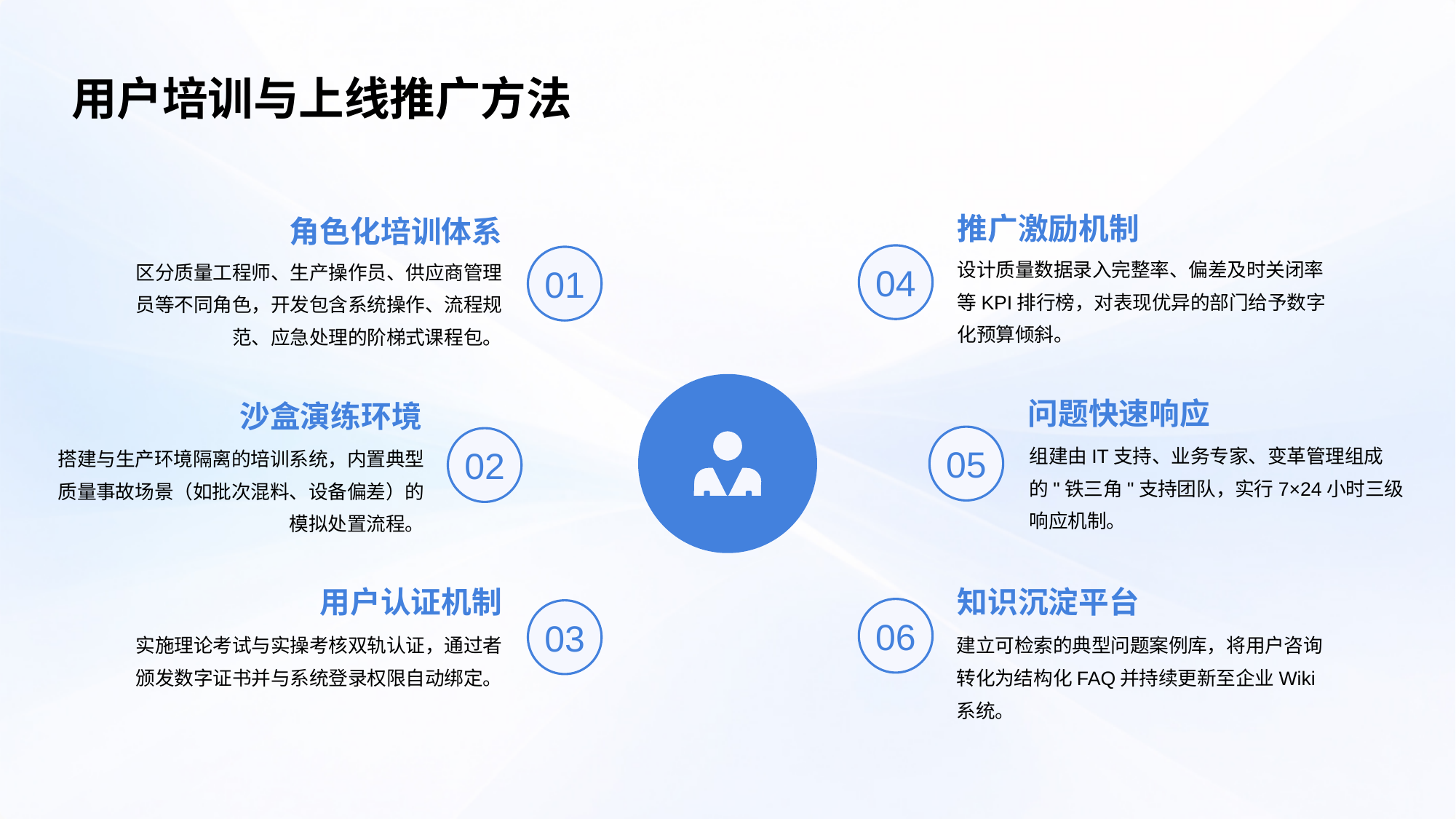

用户培训与上线推广方法
推广激励机制
角色化培训体系
设计质量数据录入完整率、偏差及时关闭率等KPI排行榜，对表现优异的部门给予数字化预算倾斜。

区分质量工程师、生产操作员、供应商管理员等不同角色，开发包含系统操作、流程规范、应急处理的阶梯式课程包。
04
01

问题快速响应
沙盒演练环境

组建由IT支持、业务专家、变革管理组成的"铁三角"支持团队，实行7×24小时三级响应机制。
搭建与生产环境隔离的培训系统，内置典型质量事故场景（如批次混料、设备偏差）的模拟处置流程。
05
02
用户认证机制
知识沉淀平台

06
03
实施理论考试与实操考核双轨认证，通过者颁发数字证书并与系统登录权限自动绑定。
建立可检索的典型问题案例库，将用户咨询转化为结构化FAQ并持续更新至企业Wiki系统。